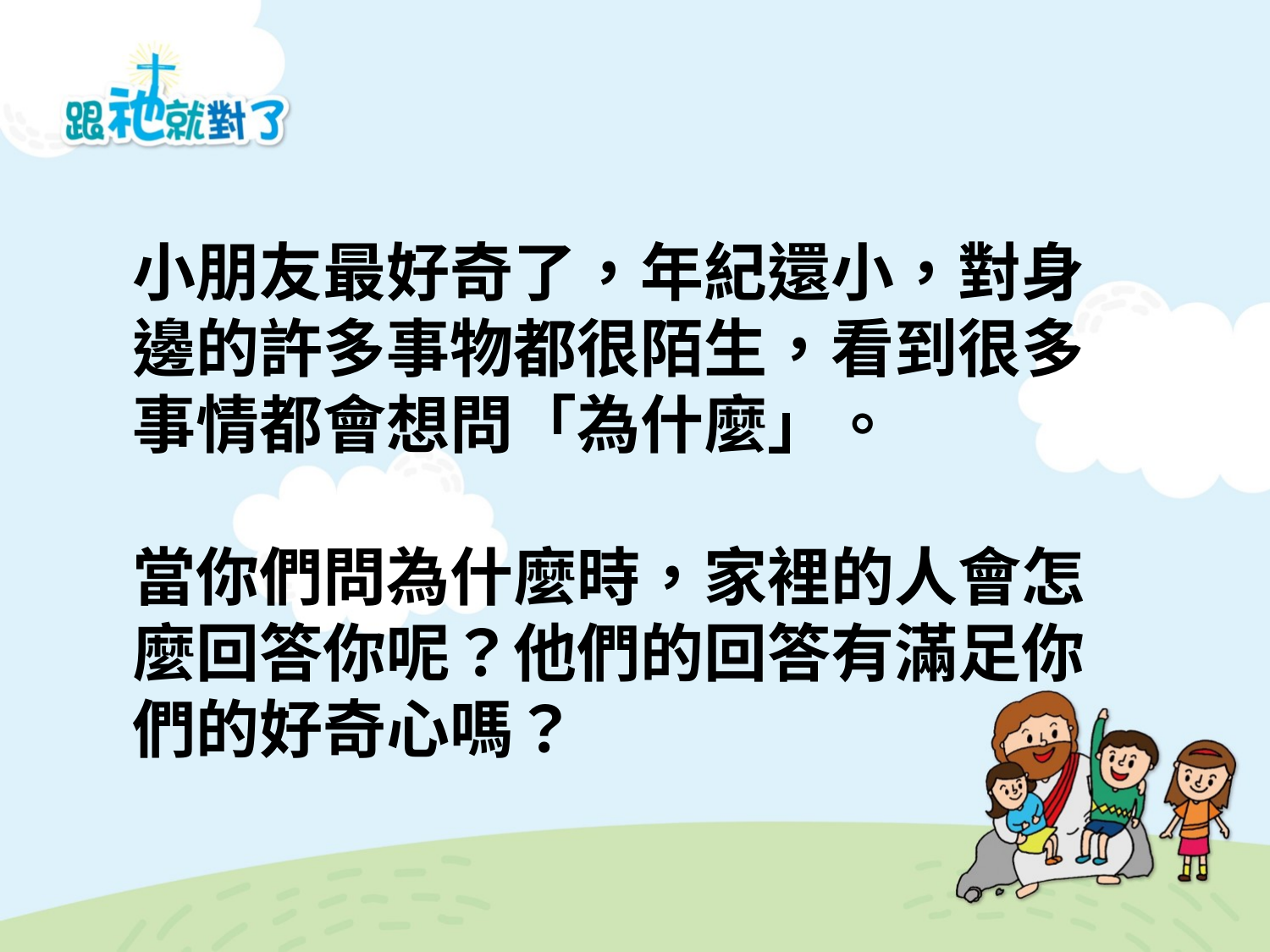

小朋友最好奇了，年紀還小，對身邊的許多事物都很陌生，看到很多事情都會想問「為什麼」。

當你們問為什麼時，家裡的人會怎麼回答你呢？他們的回答有滿足你們的好奇心嗎？